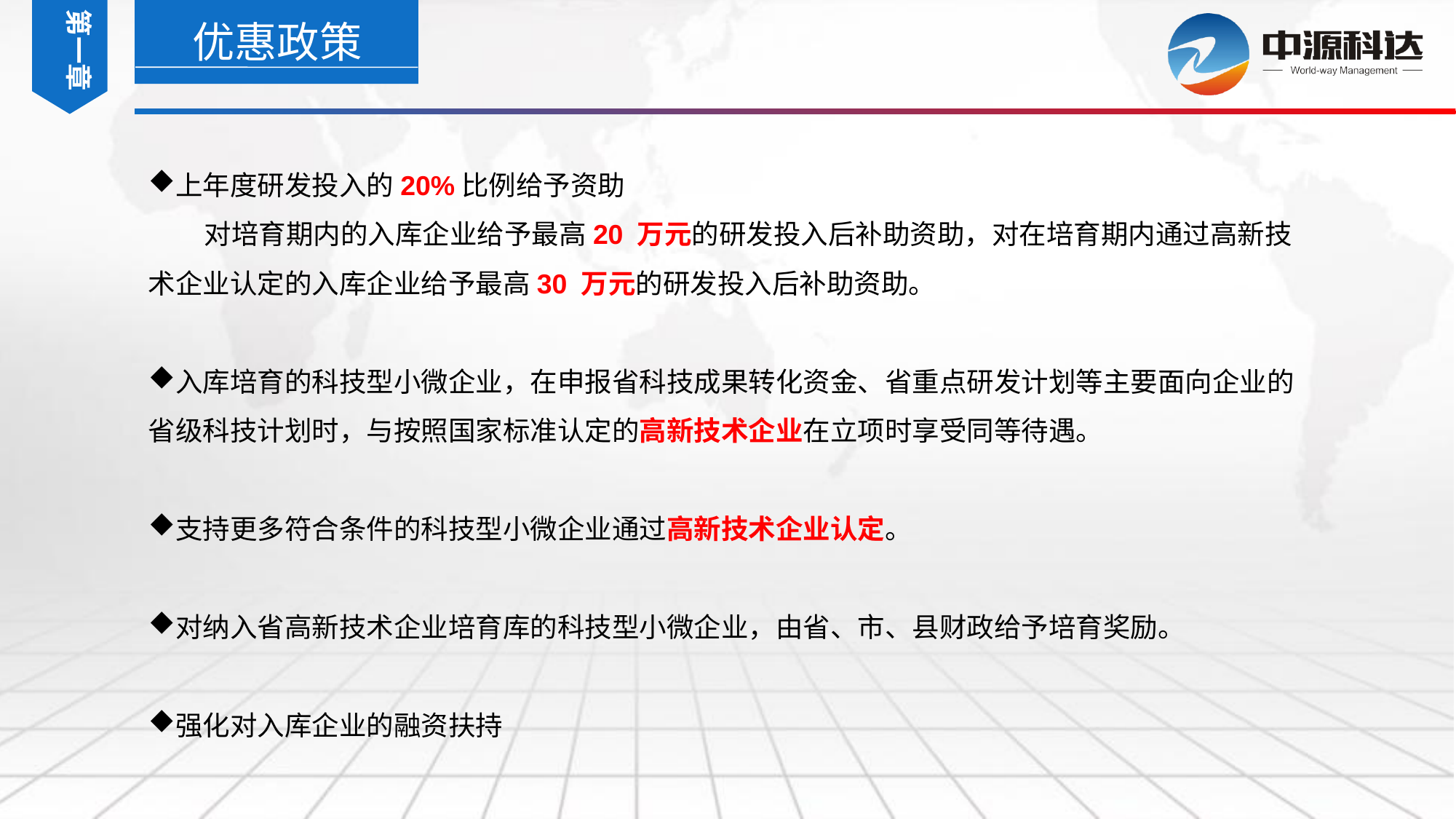

第一章
优惠政策
上年度研发投入的20%比例给予资助
        对培育期内的入库企业给予最高20 万元的研发投入后补助资助，对在培育期内通过高新技术企业认定的入库企业给予最高30 万元的研发投入后补助资助。

入库培育的科技型小微企业，在申报省科技成果转化资金、省重点研发计划等主要面向企业的省级科技计划时，与按照国家标准认定的高新技术企业在立项时享受同等待遇。

支持更多符合条件的科技型小微企业通过高新技术企业认定。

对纳入省高新技术企业培育库的科技型小微企业，由省、市、县财政给予培育奖励。

强化对入库企业的融资扶持